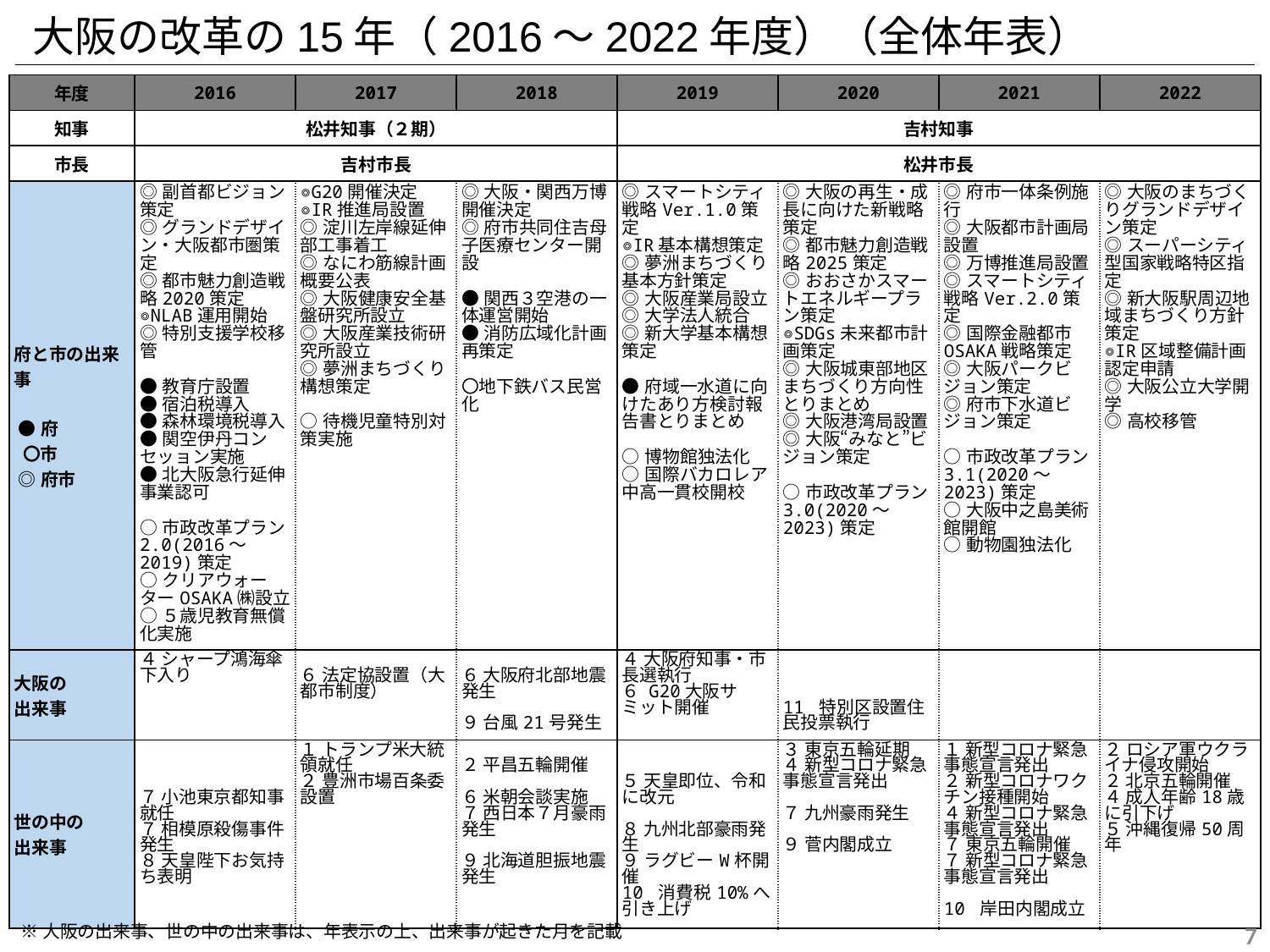

大阪の改革の15年（2016～2022年度）（全体年表）
| 年度 | 2016 | 2017 | 2018 | 2019 | 2020 | 2021 | 2022 |
| --- | --- | --- | --- | --- | --- | --- | --- |
| 知事 | 松井知事（２期） |  |  | 吉村知事 |  |  |  |
| 市長 | 吉村市長 |  |  | 松井市長 |  |  |  |
| 府と市の出来事 ●府 〇市 ◎府市 | ◎副首都ビジョン策定 ◎グランドデザイン・大阪都市圏策定 ◎都市魅力創造戦略2020策定 ◎NLAB運用開始 ◎特別支援学校移管 ●教育庁設置 ●宿泊税導入 ●森林環境税導入 ●関空伊丹コンセッョン実施 ●北大阪急行延伸 事業認可 ○市政改革プラン2.0(2016～2019)策定 ○クリアウォーターOSAKA㈱設立 ○５歳児教育無償化実施 | ◎G20開催決定 ◎IR推進局設置 ◎淀川左岸線延伸部工事着工 ◎なにわ筋線計画概要公表 ◎大阪健康安全基盤研究所設立 ◎大阪産業技術研究所設立 ◎夢洲まちづくり構想策定 ○待機児童特別対策実施 | ◎大阪・関西万博開催決定 ◎府市共同住吉母子医療センター開設 ●関西３空港の一体運営開始 ●消防広域化計画再策定 〇地下鉄バス民営化 | ◎スマートシティ戦略Ver.1.0策定 ◎IR基本構想策定 ◎夢洲まちづくり基本方針策定 ◎大阪産業局設立 ◎大学法人統合 ◎新大学基本構想策定 ●府域一水道に向けたあり方検討報告書とりまとめ ○博物館独法化 ○国際バカロレア中高一貫校開校 | ◎大阪の再生・成長に向けた新戦略策定 ◎都市魅力創造戦略2025策定 ◎おおさかスマートエネルギープラン策定 ◎SDGs未来都市計画策定 ◎大阪城東部地区まちづくり方向性とりまとめ ◎大阪港湾局設置 ◎大阪“みなと”ビジョン策定 ○市政改革プラン3.0(2020～2023)策定 | ◎府市一体条例施行 ◎大阪都市計画局設置 ◎万博推進局設置 ◎スマートシティ戦略Ver.2.0策定 ◎国際金融都市OSAKA戦略策定 ◎大阪パークビジョン策定 ◎府市下水道ビジョン策定 ○市政改革プラン3.1(2020～2023)策定 ○大阪中之島美術館開館 ○動物園独法化 | ◎大阪のまちづくりグランドデザイン策定 ◎スーパーシティ型国家戦略特区指定 ◎新大阪駅周辺地域まちづくり方針策定 ◎IR区域整備計画認定申請 ◎大阪公立大学開学 ◎高校移管 |
| 大阪の 出来事 | ４ シャープ鴻海傘下入り | ６ 法定協設置（大都市制度） | ６ 大阪府北部地震発生 ９ 台風21号発生 | ４ 大阪府知事・市長選執行 ６ G20大阪サミット開催 | 11 特別区設置住民投票執行 |  |  |
| 世の中の 出来事 | ７ 小池東京都知事就任 ７ 相模原殺傷事件発生 ８ 天皇陛下お気持ち表明 | １ トランプ米大統領就任 ２ 豊洲市場百条委設置 | ２ 平昌五輪開催 ６ 米朝会談実施 ７ 西日本７月豪雨発生 ９ 北海道胆振地震発生 | ５ 天皇即位、令和に改元 ８ 九州北部豪雨発生 ９ ラグビーW杯開催 10 消費税10%へ引き上げ | ３ 東京五輪延期 ４ 新型コロナ緊急事態宣言発出 ７ 九州豪雨発生 ９ 菅内閣成立 | １ 新型コロナ緊急事態宣言発出 ２ 新型コロナワクチン接種開始 ４ 新型コロナ緊急事態宣言発出 ７ 東京五輪開催 ７ 新型コロナ緊急事態宣言発出 10 岸田内閣成立 | ２ ロシア軍ウクライナ侵攻開始 ２ 北京五輪開催 ４ 成人年齢18歳に引下げ ５ 沖縄復帰50周年 |
7
※大阪の出来事、世の中の出来事は、年表示の上、出来事が起きた月を記載